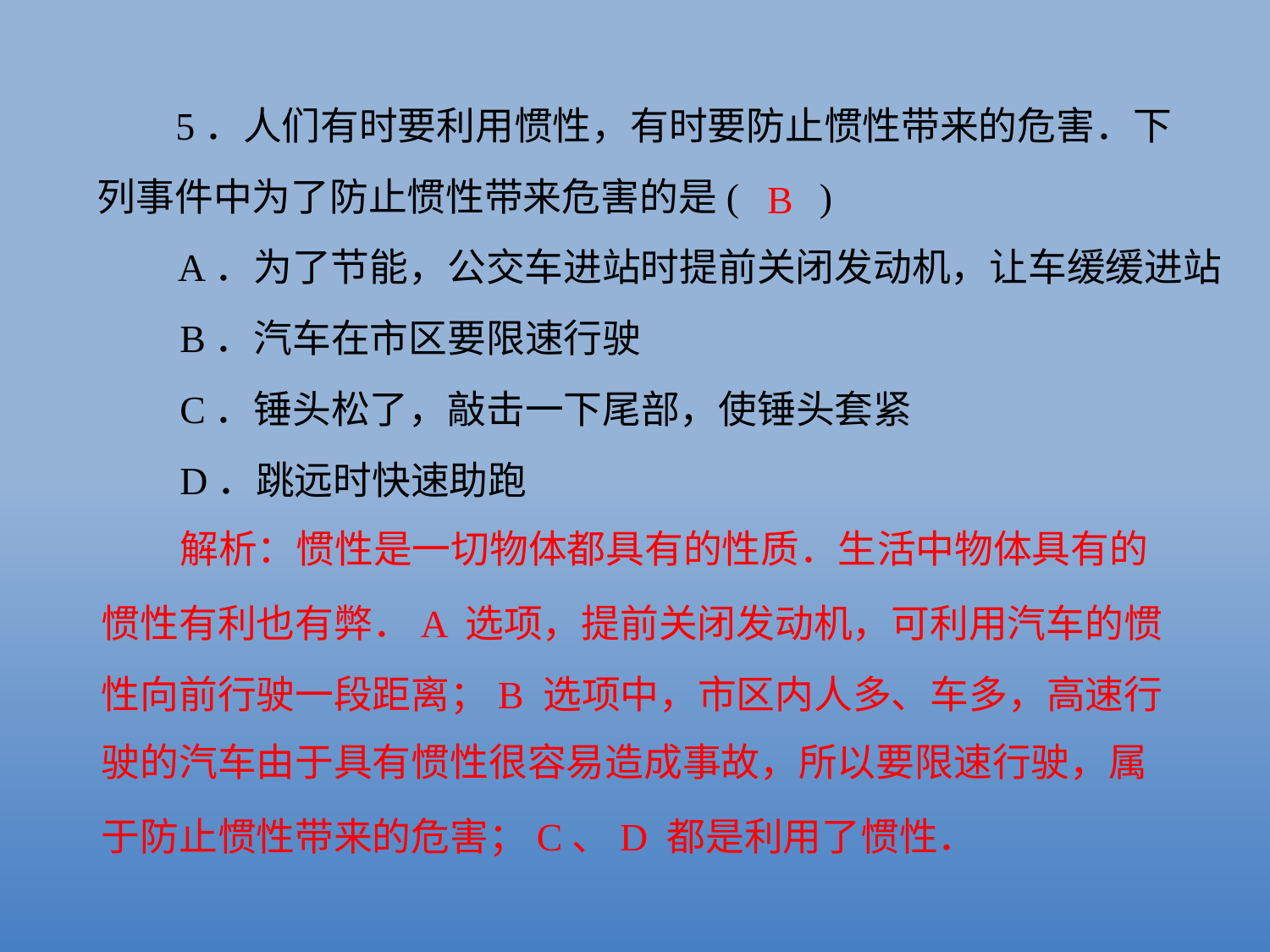

5．人们有时要利用惯性，有时要防止惯性带来的危害．下
列事件中为了防止惯性带来危害的是(
)
B
	A．为了节能，公交车进站时提前关闭发动机，让车缓缓进站

		B．汽车在市区要限速行驶

		C．锤头松了，敲击一下尾部，使锤头套紧

		D．跳远时快速助跑

		解析：惯性是一切物体都具有的性质．生活中物体具有的

惯性有利也有弊．A 选项，提前关闭发动机，可利用汽车的惯

性向前行驶一段距离；B 选项中，市区内人多、车多，高速行

驶的汽车由于具有惯性很容易造成事故，所以要限速行驶，属

于防止惯性带来的危害；C、D 都是利用了惯性．